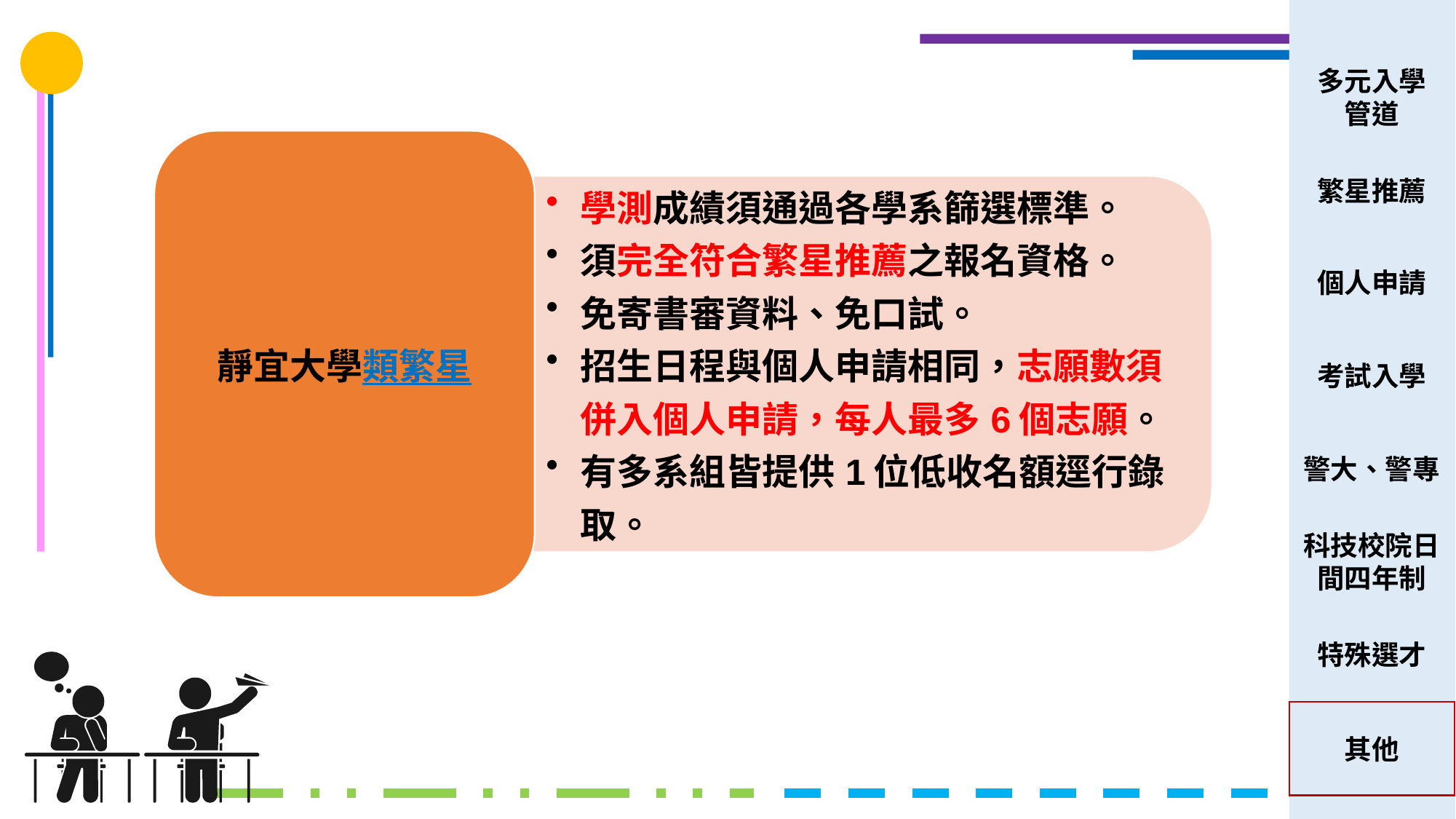

靜宜大學類繁星
學測成績須通過各學系篩選標準。
須完全符合繁星推薦之報名資格。
免寄書審資料、免口試。
招生日程與個人申請相同，志願數須併入個人申請，每人最多6個志願。
有多系組皆提供1位低收名額逕行錄取。